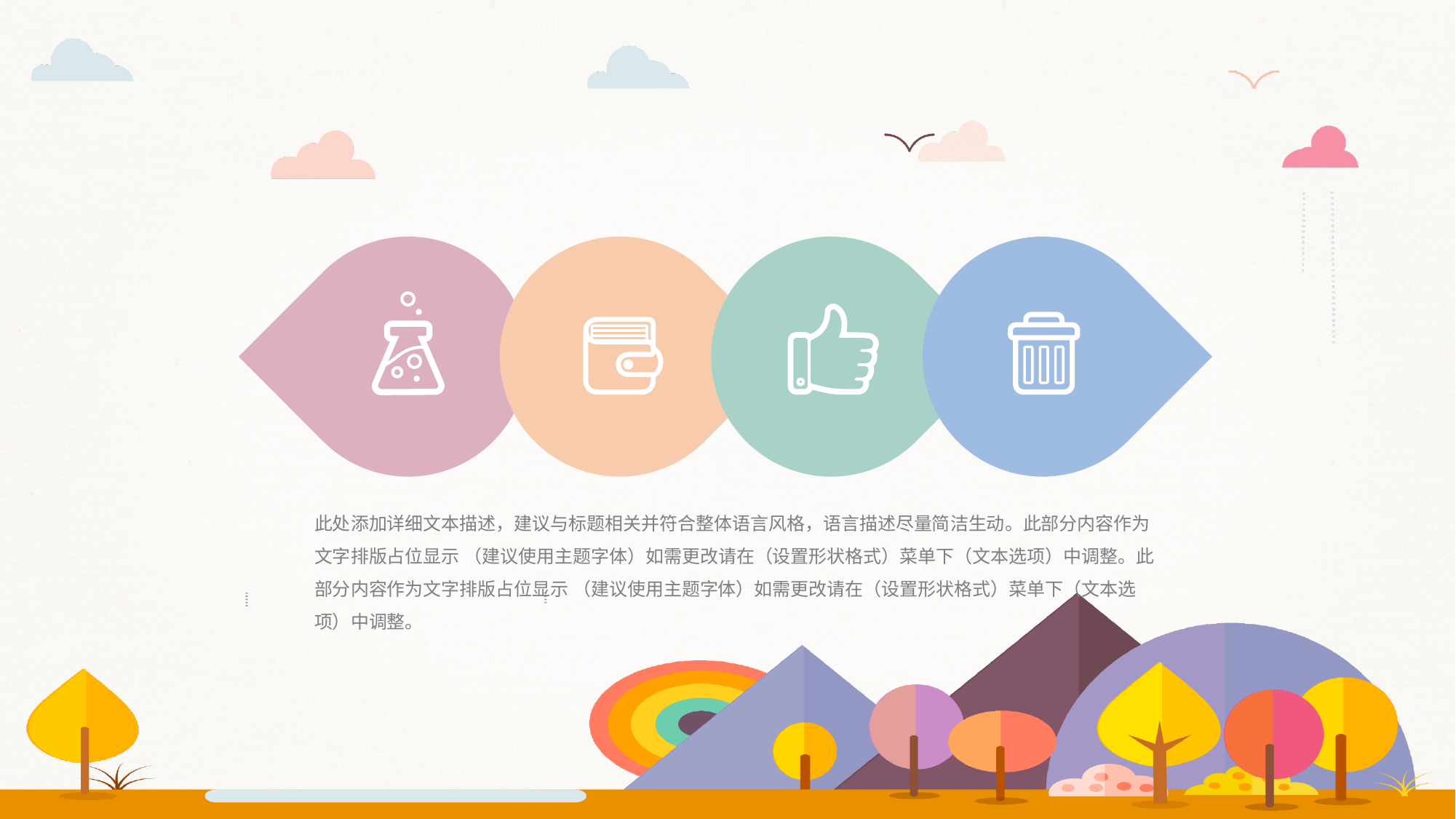

此处添加详细文本描述，建议与标题相关并符合整体语言风格，语言描述尽量简洁生动。此部分内容作为文字排版占位显示 （建议使用主题字体）如需更改请在（设置形状格式）菜单下（文本选项）中调整。此部分内容作为文字排版占位显示 （建议使用主题字体）如需更改请在（设置形状格式）菜单下（文本选项）中调整。